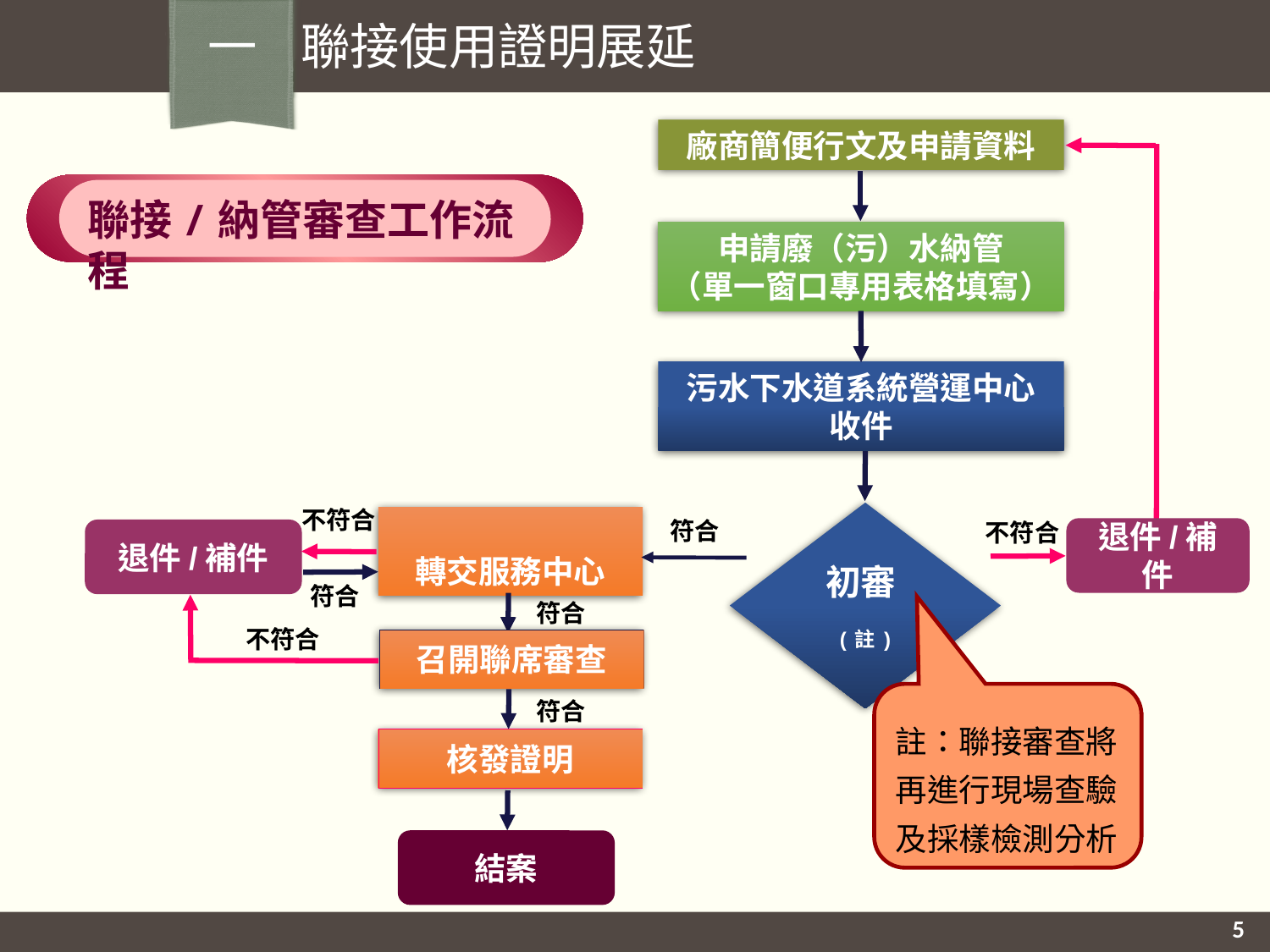

一    聯接使用證明展延
廠商簡便行文及申請資料
申請廢（污）水納管
（單一窗口專用表格填寫）
污水下水道系統營運中心收件
不符合
初審(註)
符合
不符合
轉交服務中心
退件/補件
退件/補件
符合
符合
不符合

召開聯席審查

註：聯接審查將
再進行現場查驗
及採樣檢測分析
符合

核發證明

結案

聯接/納管審查工作流程
5